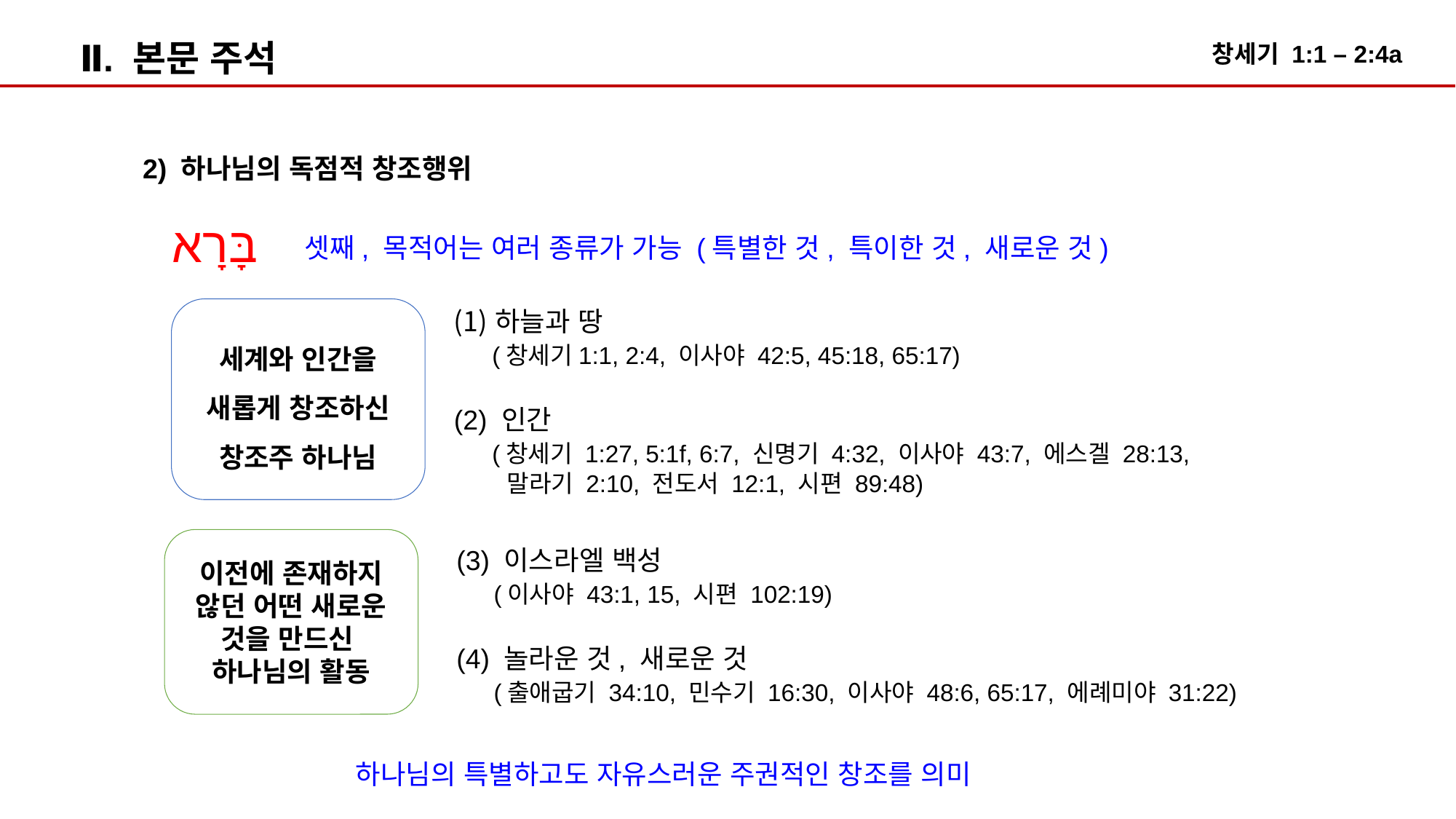

Ⅱ. 본문 주석
2) 하나님의 독점적 창조행위
בָּרָא
셋째, 목적어는 여러 종류가 가능 (특별한 것, 특이한 것, 새로운 것)
세계와 인간을 새롭게 창조하신 창조주 하나님
하늘과 땅
     (창세기1:1, 2:4, 이사야 42:5, 45:18, 65:17)

(2) 인간
     (창세기 1:27, 5:1f, 6:7, 신명기 4:32, 이사야 43:7, 에스겔 28:13,
       말라기 2:10, 전도서 12:1, 시편 89:48)

이전에 존재하지 않던 어떤 새로운 것을 만드신
하나님의 활동
(3) 이스라엘 백성
     (이사야 43:1, 15, 시편 102:19)

(4) 놀라운 것, 새로운 것
     (출애굽기 34:10, 민수기 16:30, 이사야 48:6, 65:17, 에례미야 31:22)
하나님의 특별하고도 자유스러운 주권적인 창조를 의미